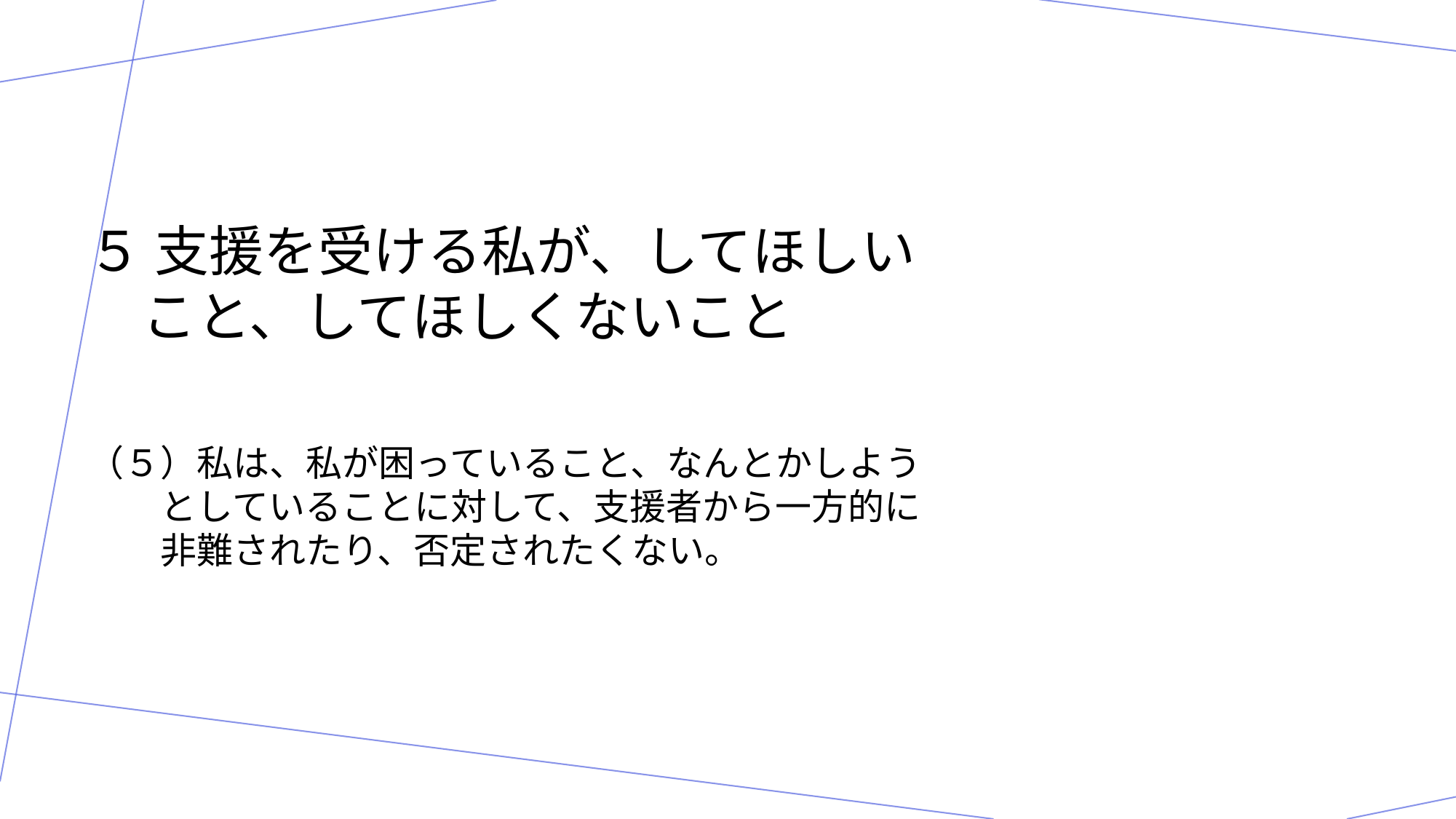

５ 支援を受ける私が、してほしい
　こと、してほしくないこと
（５）私は、私が困っていること、なんとかしよう
　　としていることに対して、支援者から一方的に
　　非難されたり、否定されたくない。